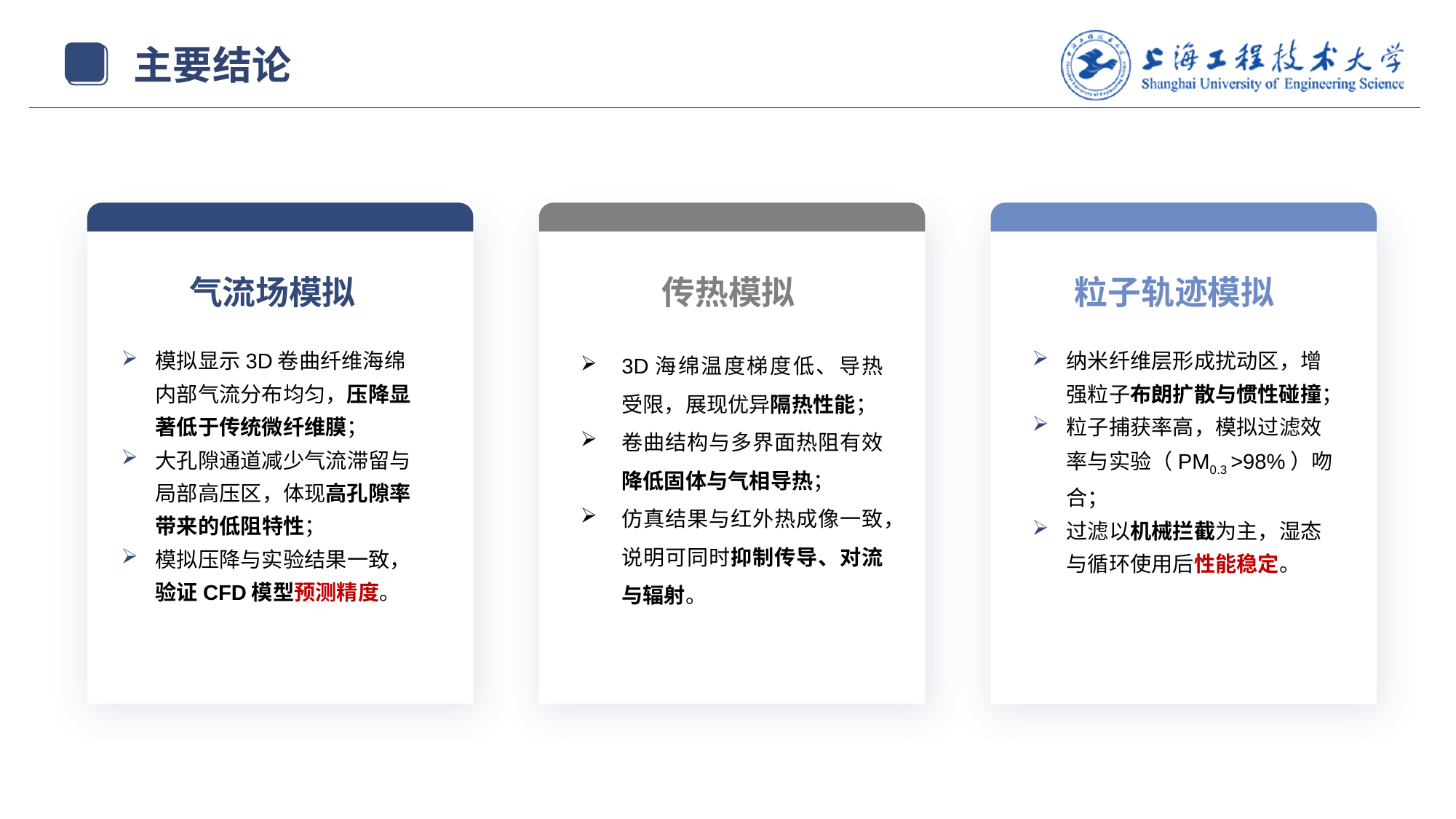

主要结论

传热模拟
气流场模拟
粒子轨迹模拟
模拟显示3D卷曲纤维海绵内部气流分布均匀，压降显著低于传统微纤维膜；
大孔隙通道减少气流滞留与局部高压区，体现高孔隙率带来的低阻特性；
模拟压降与实验结果一致，验证CFD模型预测精度。
3D海绵温度梯度低、导热受限，展现优异隔热性能；
卷曲结构与多界面热阻有效降低固体与气相导热；
仿真结果与红外热成像一致，说明可同时抑制传导、对流与辐射。
纳米纤维层形成扰动区，增强粒子布朗扩散与惯性碰撞；
粒子捕获率高，模拟过滤效率与实验（PM0.3 >98%）吻合；
过滤以机械拦截为主，湿态与循环使用后性能稳定。
01
02
03